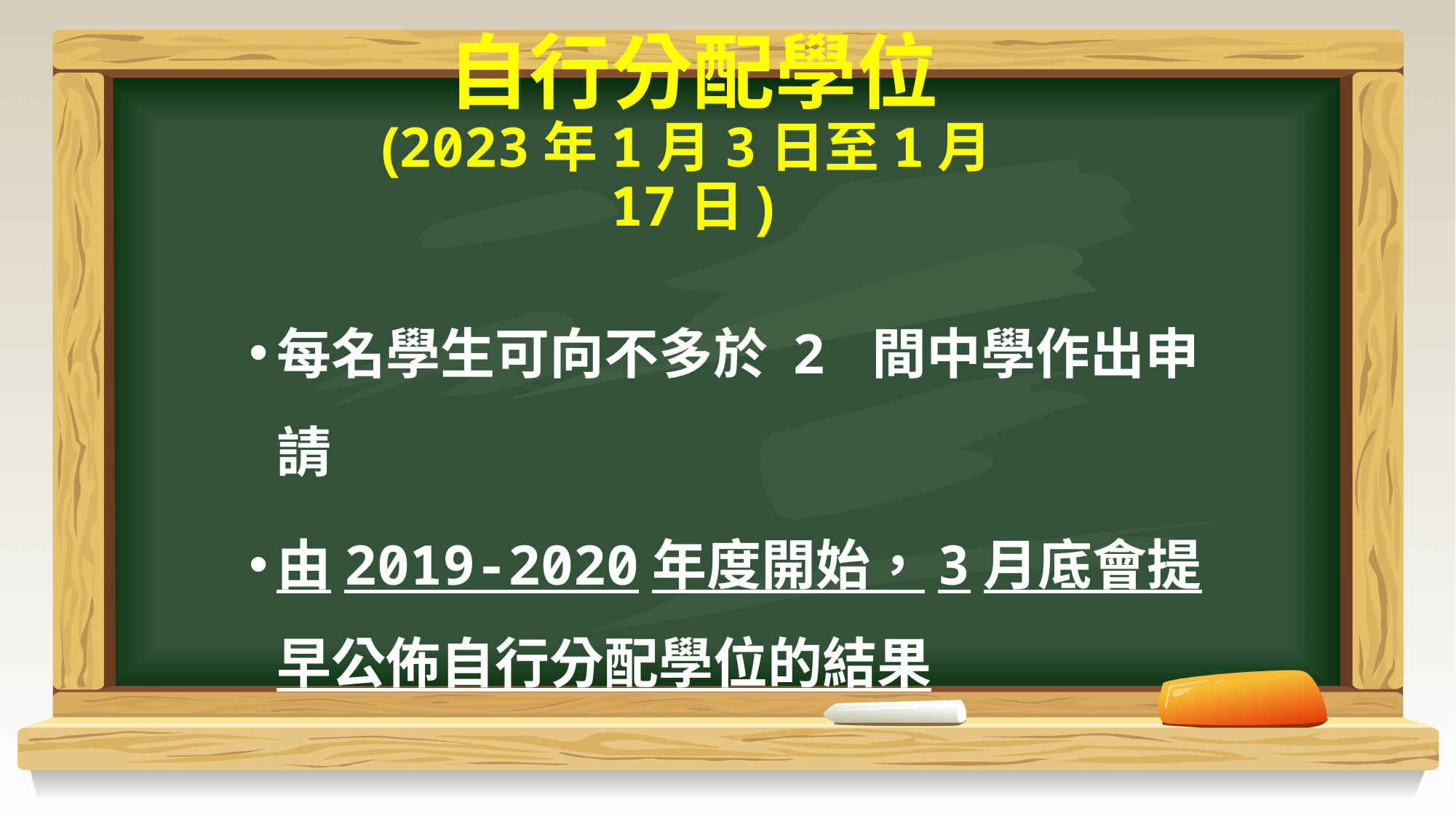

自行分配學位
(2023年1月3日至1月17日)
每名學生可向不多於 2 間中學作出申請
由2019-2020年度開始，3月底會提早公佈自行分配學位的結果